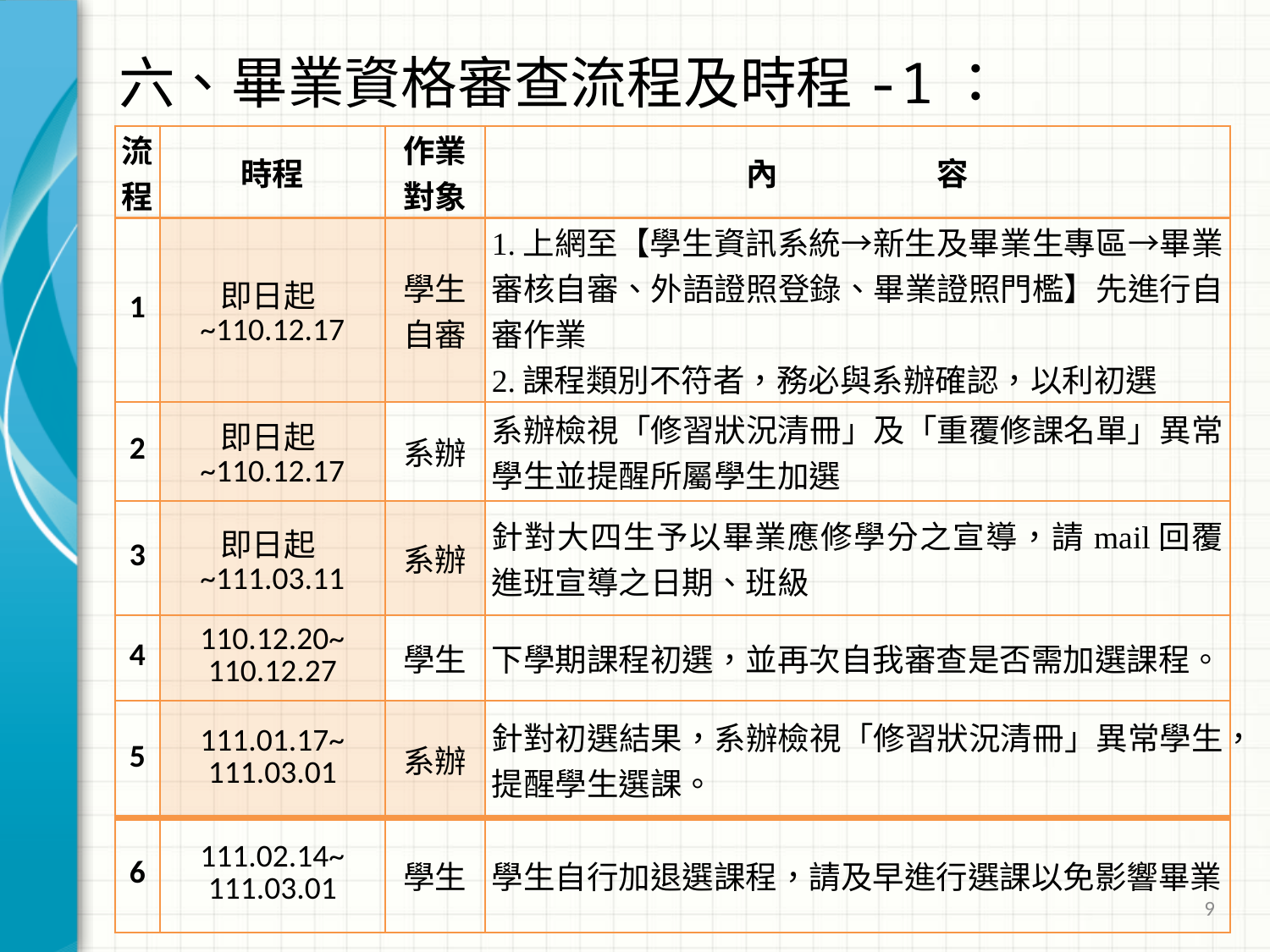

# 六、畢業資格審查流程及時程-1：
| 流程 | 時程 | 作業 對象 | 內　　　　　容 |
| --- | --- | --- | --- |
| 1 | 即日起~110.12.17 | 學生 自審 | 1.上網至【學生資訊系統→新生及畢業生專區→畢業審核自審、外語證照登錄、畢業證照門檻】先進行自審作業 2.課程類別不符者，務必與系辦確認，以利初選 |
| 2 | 即日起~110.12.17 | 系辦 | 系辦檢視「修習狀況清冊」及「重覆修課名單」異常 學生並提醒所屬學生加選 |
| 3 | 即日起~111.03.11 | 系辦 | 針對大四生予以畢業應修學分之宣導，請mail回覆進班宣導之日期、班級 |
| 4 | 110.12.20~ 110.12.27 | 學生 | 下學期課程初選，並再次自我審查是否需加選課程。 |
| 5 | 111.01.17~ 111.03.01 | 系辦 | 針對初選結果，系辦檢視「修習狀況清冊」異常學生，提醒學生選課。 |
| 6 | 111.02.14~ 111.03.01 | 學生 | 學生自行加退選課程，請及早進行選課以免影響畢業 |
9